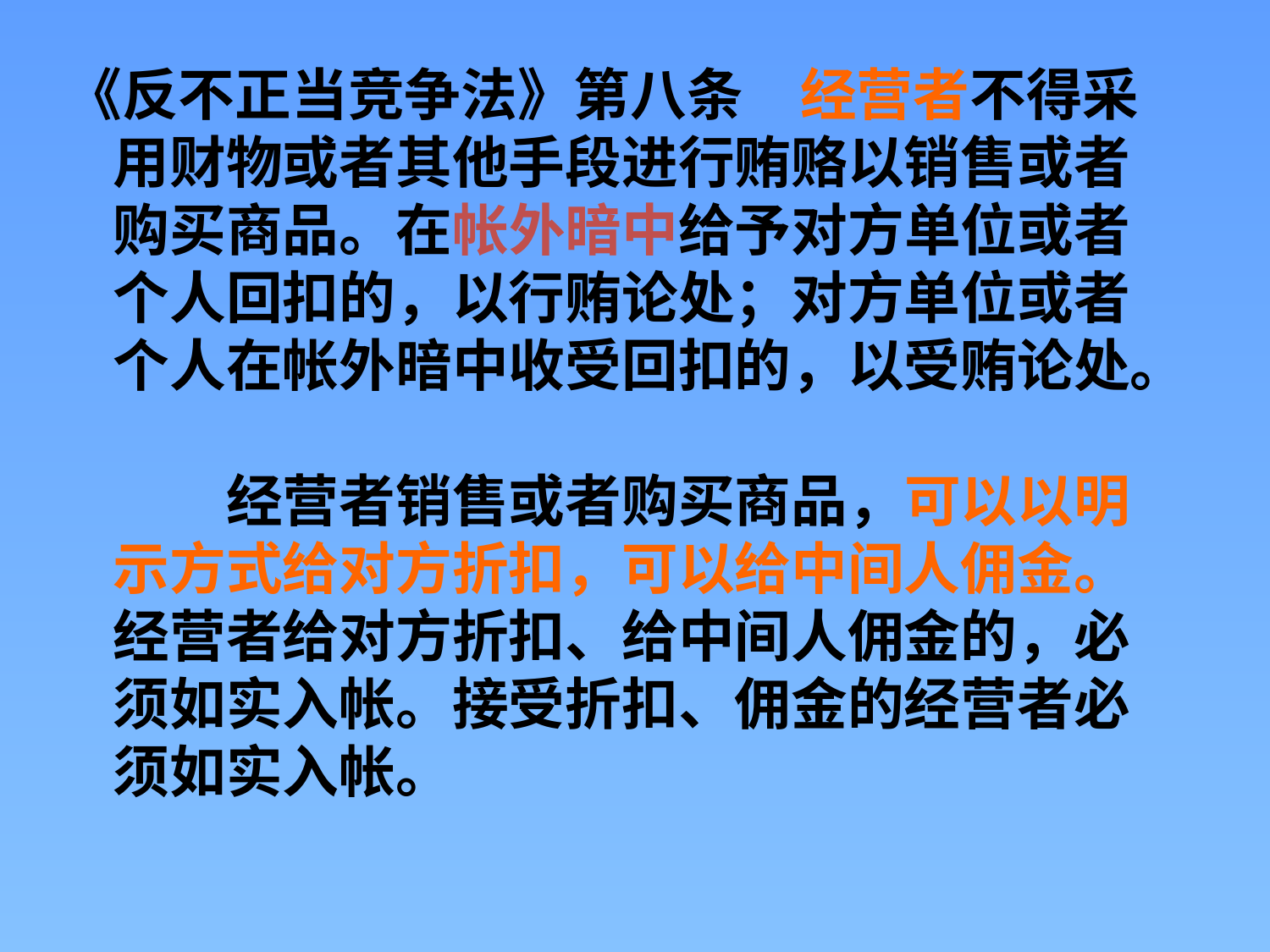

《反不正当竞争法》第八条　经营者不得采用财物或者其他手段进行贿赂以销售或者购买商品。在帐外暗中给予对方单位或者个人回扣的，以行贿论处；对方单位或者个人在帐外暗中收受回扣的，以受贿论处。
　　经营者销售或者购买商品，可以以明示方式给对方折扣，可以给中间人佣金。经营者给对方折扣、给中间人佣金的，必须如实入帐。接受折扣、佣金的经营者必须如实入帐。